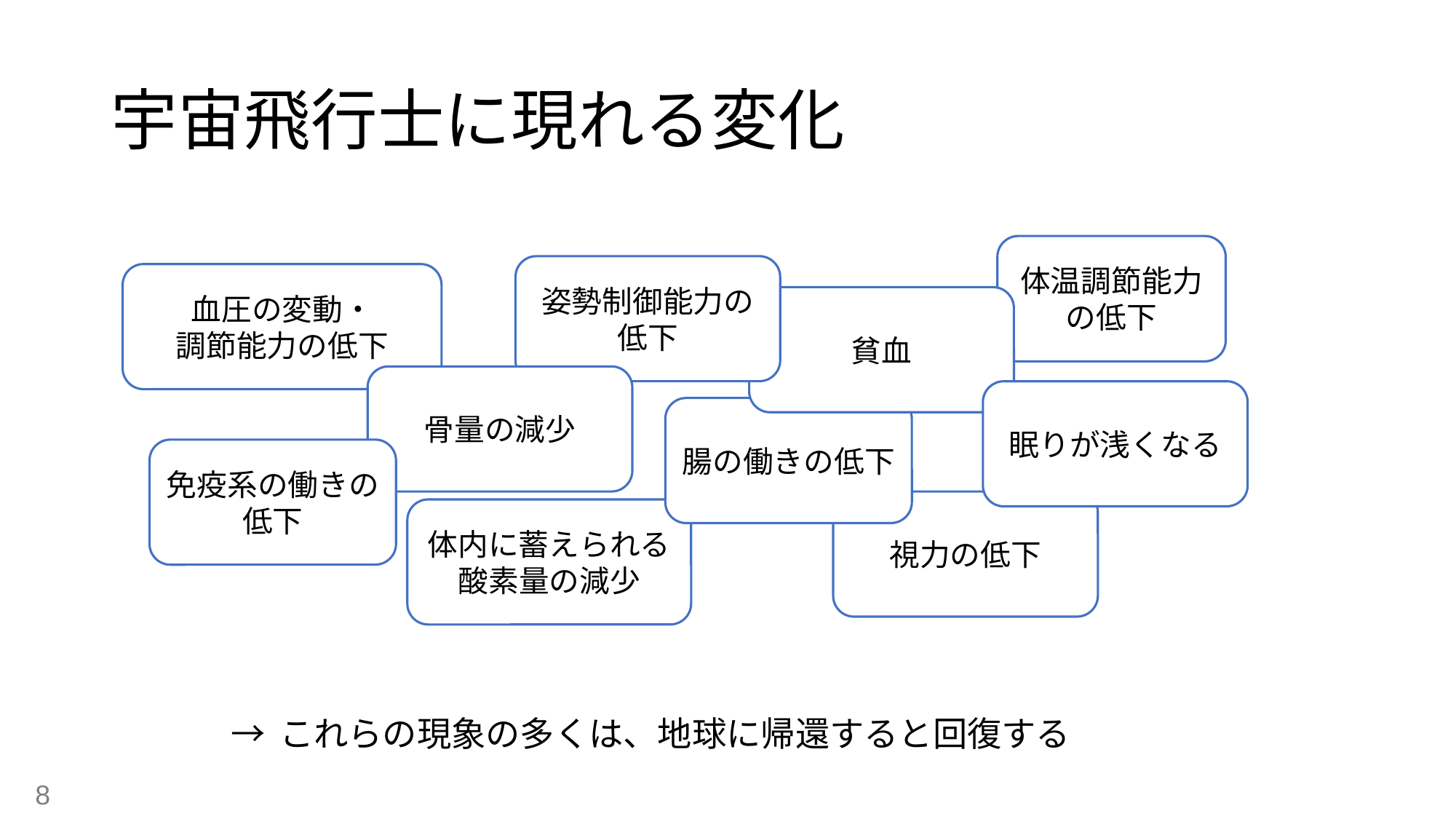

# 宇宙飛行士に現れる変化
体温調節能力の低下
姿勢制御能力の低下
血圧の変動・
調節能力の低下
貧血
骨量の減少
眠りが浅くなる
腸の働きの低下
免疫系の働きの低下
視力の低下
体内に蓄えられる酸素量の減少
→ これらの現象の多くは、地球に帰還すると回復する
8